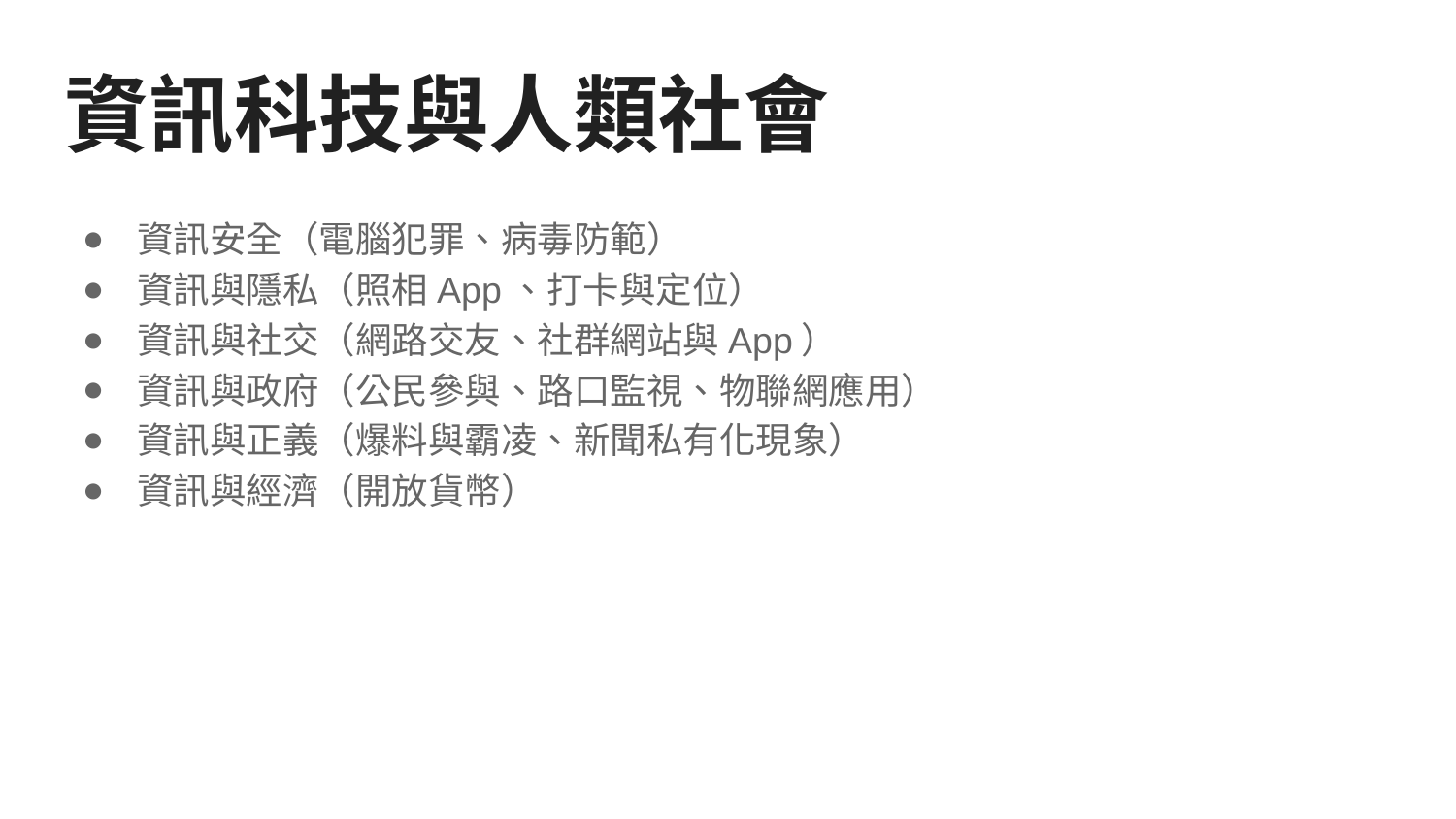

# 資訊科技與人類社會
資訊安全（電腦犯罪、病毒防範）
資訊與隱私（照相App、打卡與定位）
資訊與社交（網路交友、社群網站與App）
資訊與政府（公民參與、路口監視、物聯網應用）
資訊與正義（爆料與霸凌、新聞私有化現象）
資訊與經濟（開放貨幣）